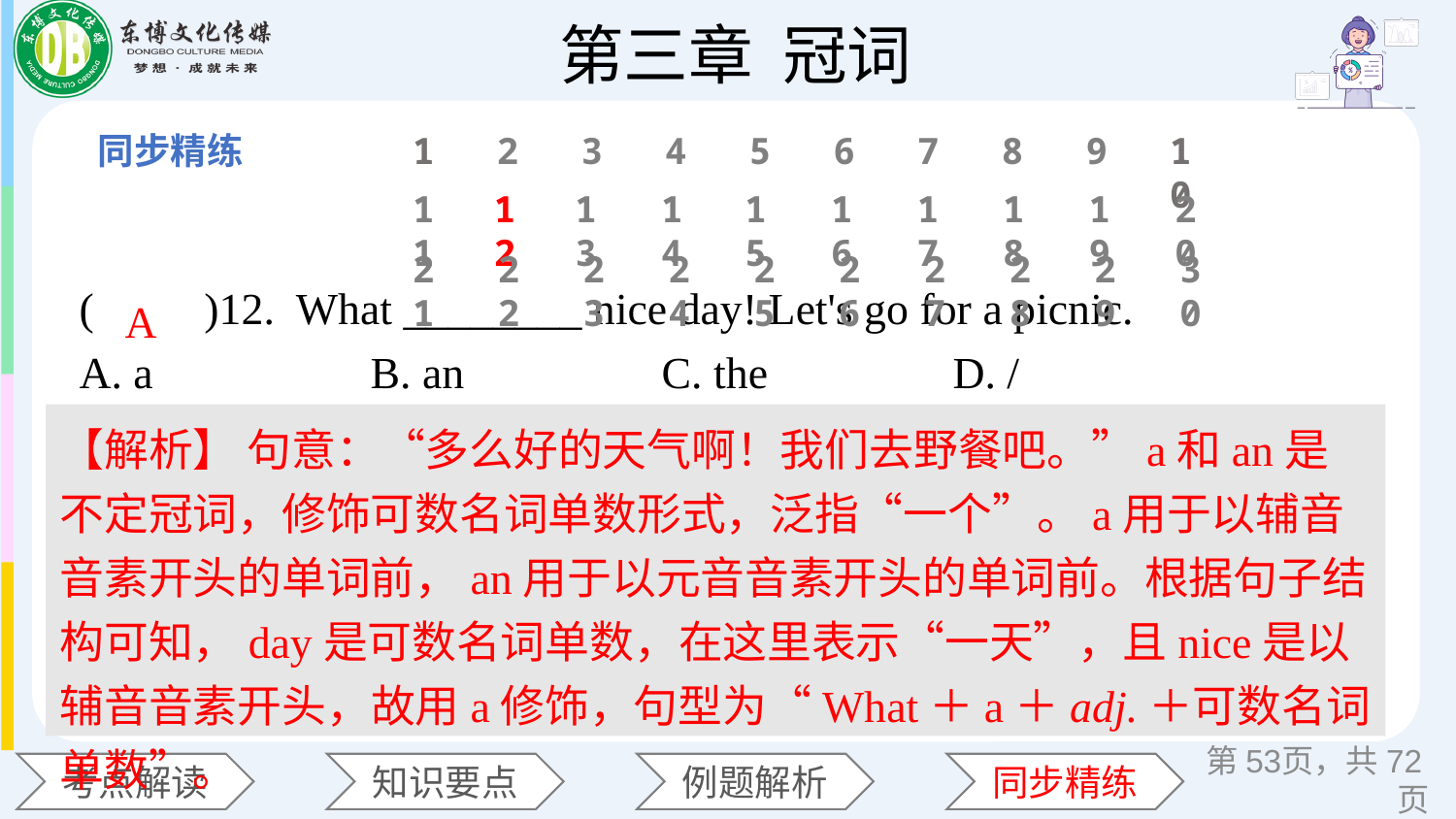

1
2
3
4
5
6
7
8
9
10
11
12
13
14
15
16
17
18
19
20

(　　)12.  What ________ nice day! Let's go for a picnic.
A. a    		B. an    		C. the    	D. /
21
22
23
24
25
26
27
28
29
30
A
【解析】 句意：“多么好的天气啊！我们去野餐吧。”a和an是不定冠词，修饰可数名词单数形式，泛指“一个”。a用于以辅音音素开头的单词前，an用于以元音音素开头的单词前。根据句子结构可知，day是可数名词单数，在这里表示“一天”，且nice是以辅音音素开头，故用a修饰，句型为“What＋a＋adj.＋可数名词单数”。
第53页，共72页